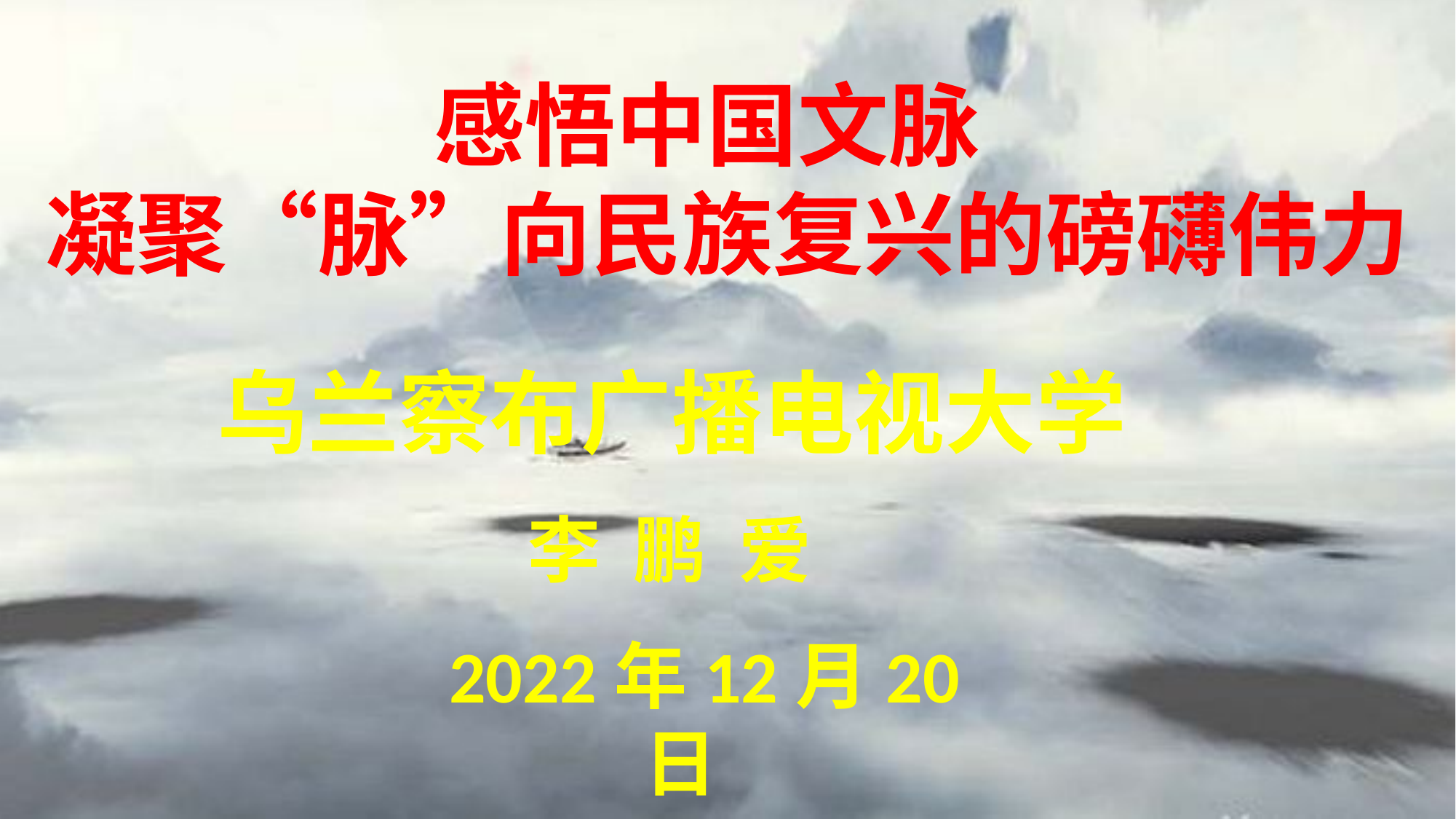

感悟中国文脉
凝聚“脉”向民族复兴的磅礴伟力
乌兰察布广播电视大学
李  鹏  爱
2022年12月20日